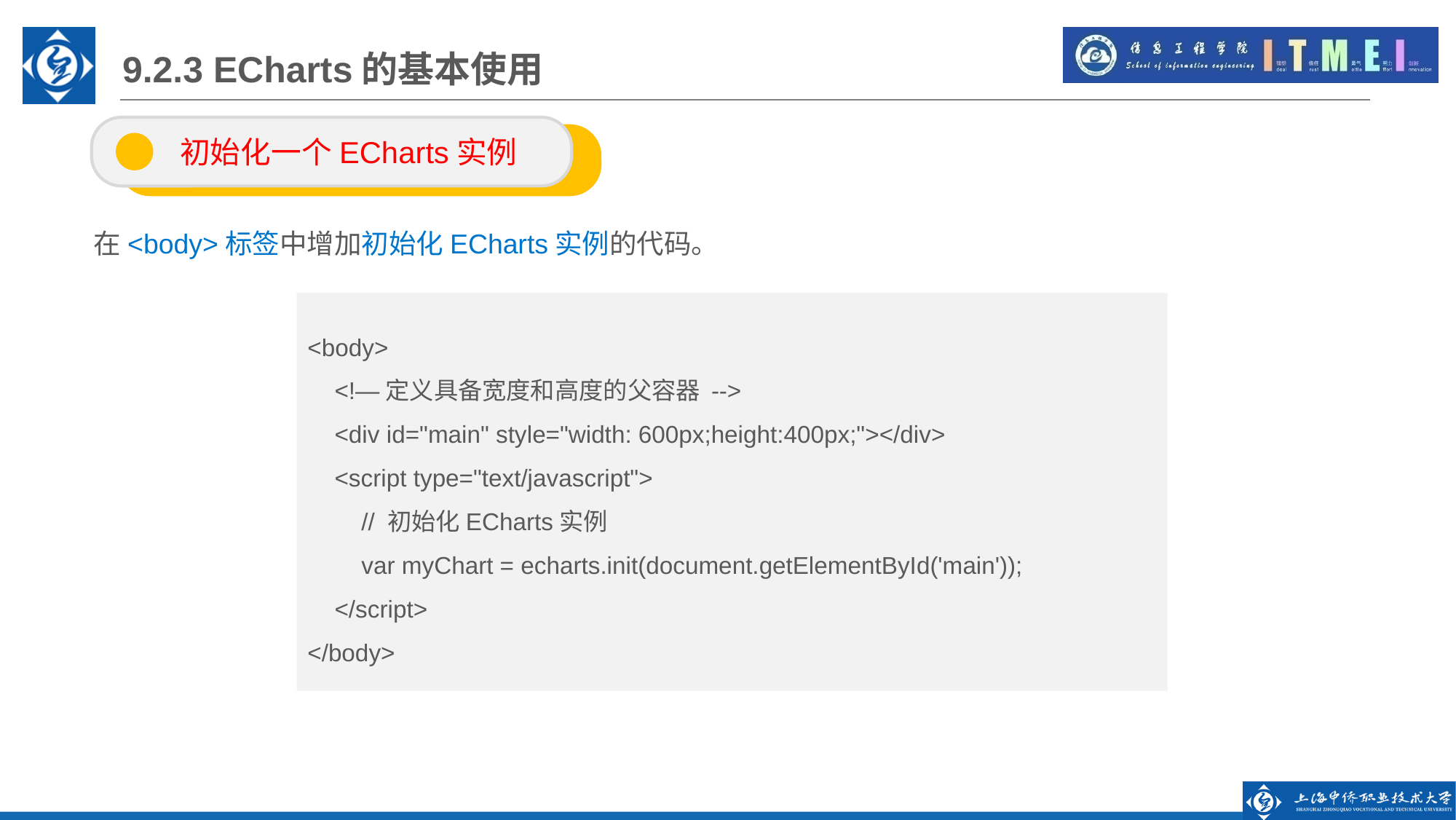

9.2.3 ECharts的基本使用
    初始化一个ECharts实例

在<body>标签中增加初始化ECharts实例的代码。
<body>
    <!—定义具备宽度和高度的父容器 -->
    <div id="main" style="width: 600px;height:400px;"></div>
    <script type="text/javascript">
        // 初始化ECharts实例
        var myChart = echarts.init(document.getElementById('main'));
    </script>
</body>